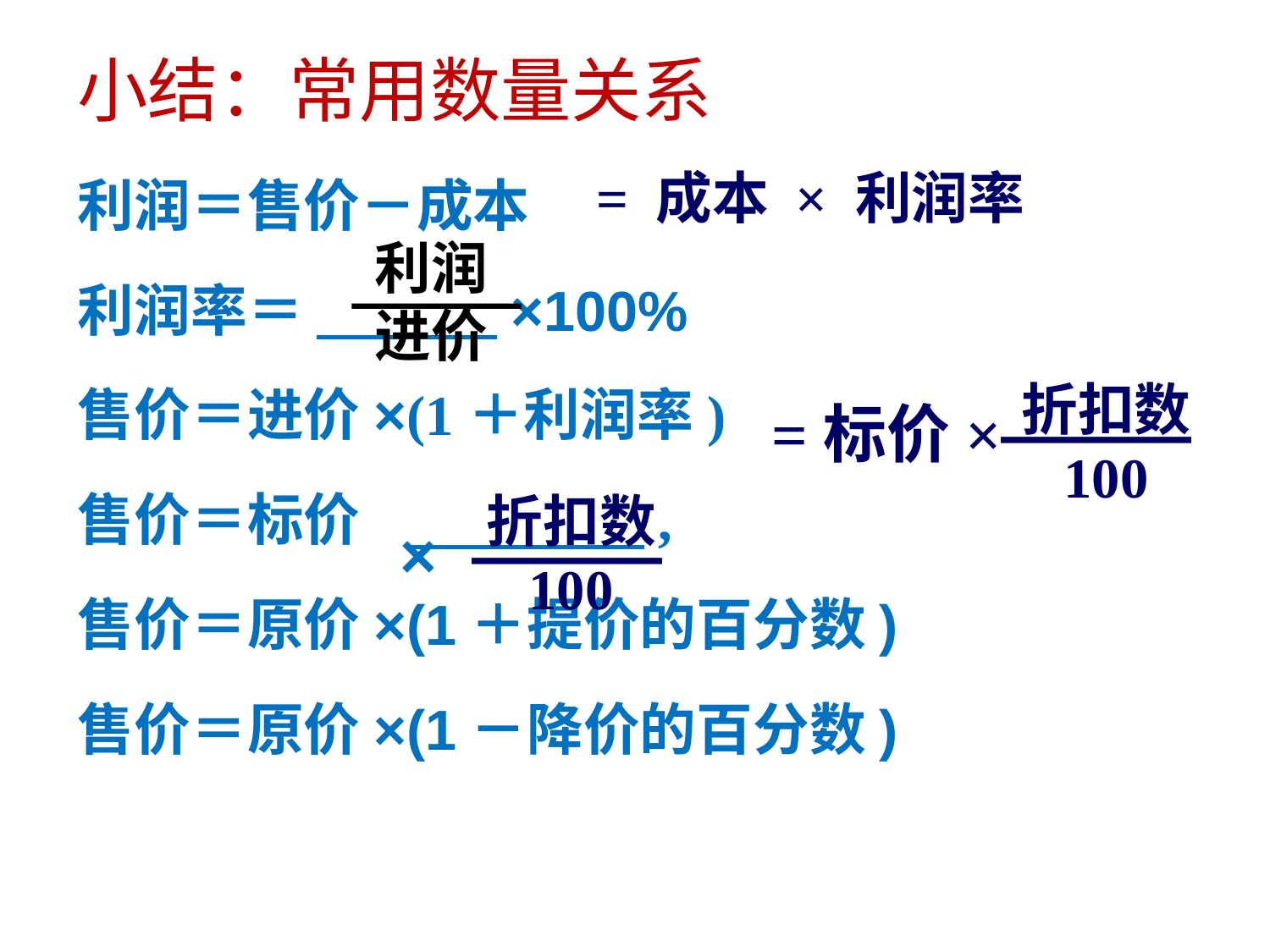

小结：常用数量关系
利润＝售价－成本
利润率＝               ×100%
售价＝进价×(1＋利润率)
售价＝标价                      ,
售价＝原价×(1＋提价的百分数)
售价＝原价×(1－降价的百分数)
= 成本 × 利润率
利润
进价

折扣数
100
=标价×———
折扣数
100
         ×  ———